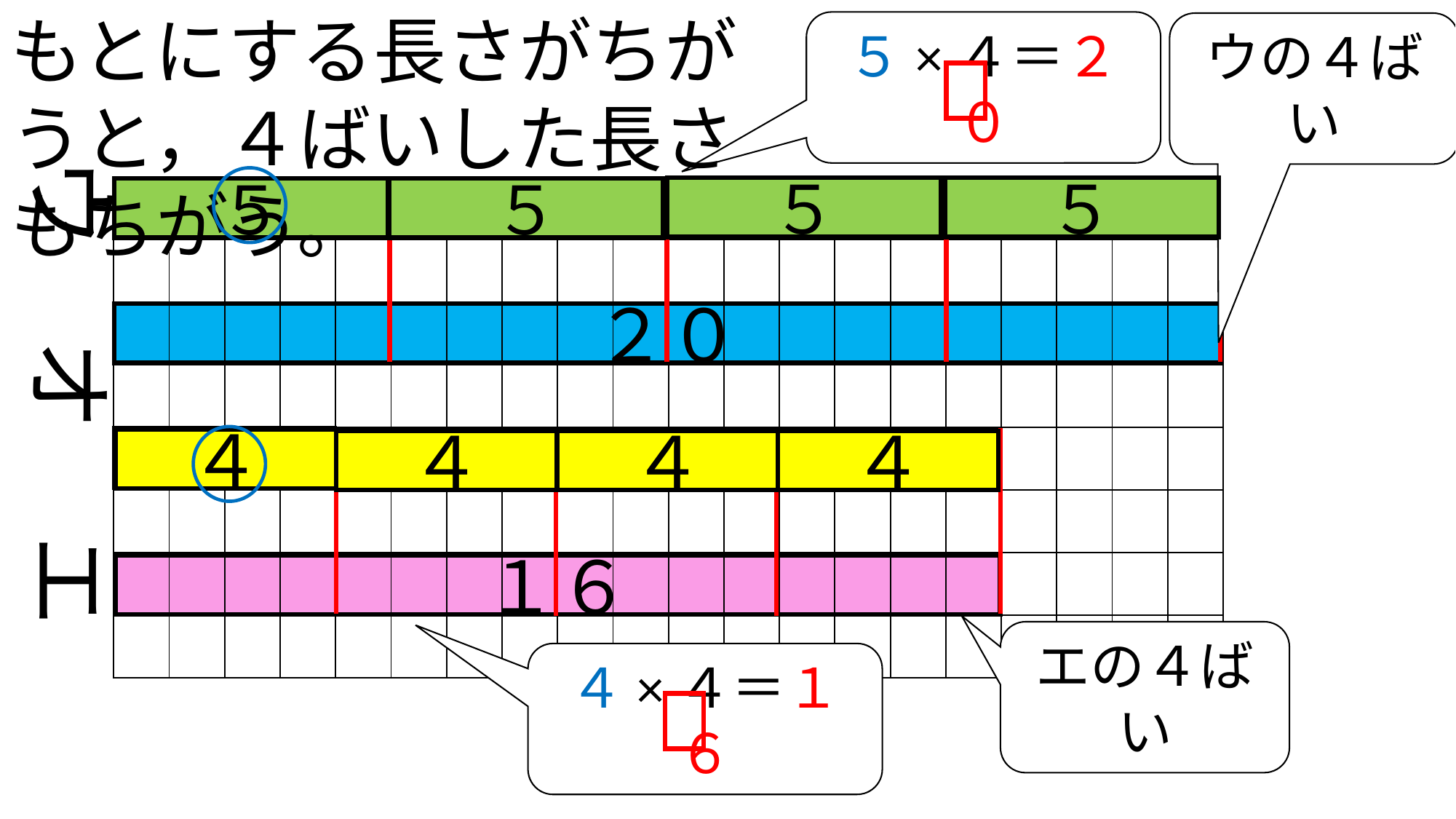

もとにする長さがちがうと，４ばいした長さもちがう。
５×４＝２０
ウの４ばい

ウ　オ　　エ　カ

|  |  |  |  |  |  |  |  |  |  |  |  |  |  |  |  |  |  |  |  |
| --- | --- | --- | --- | --- | --- | --- | --- | --- | --- | --- | --- | --- | --- | --- | --- | --- | --- | --- | --- |
|  |  |  |  |  |  |  |  |  |  |  |  |  |  |  |  |  |  |  |  |
|  |  |  |  |  |  |  |  |  |  |  |  |  |  |  |  |  |  |  |  |
|  |  |  |  |  |  |  |  |  |  |  |  |  |  |  |  |  |  |  |  |
|  |  |  |  |  |  |  |  |  |  |  |  |  |  |  |  |  |  |  |  |
|  |  |  |  |  |  |  |  |  |  |  |  |  |  |  |  |  |  |  |  |
|  |  |  |  |  |  |  |  |  |  |  |  |  |  |  |  |  |  |  |  |
|  |  |  |  |  |  |  |  |  |  |  |  |  |  |  |  |  |  |  |  |
５
５

５

５

２０
２０

４
４
４
４
１６
エの４ばい
４×４＝１６